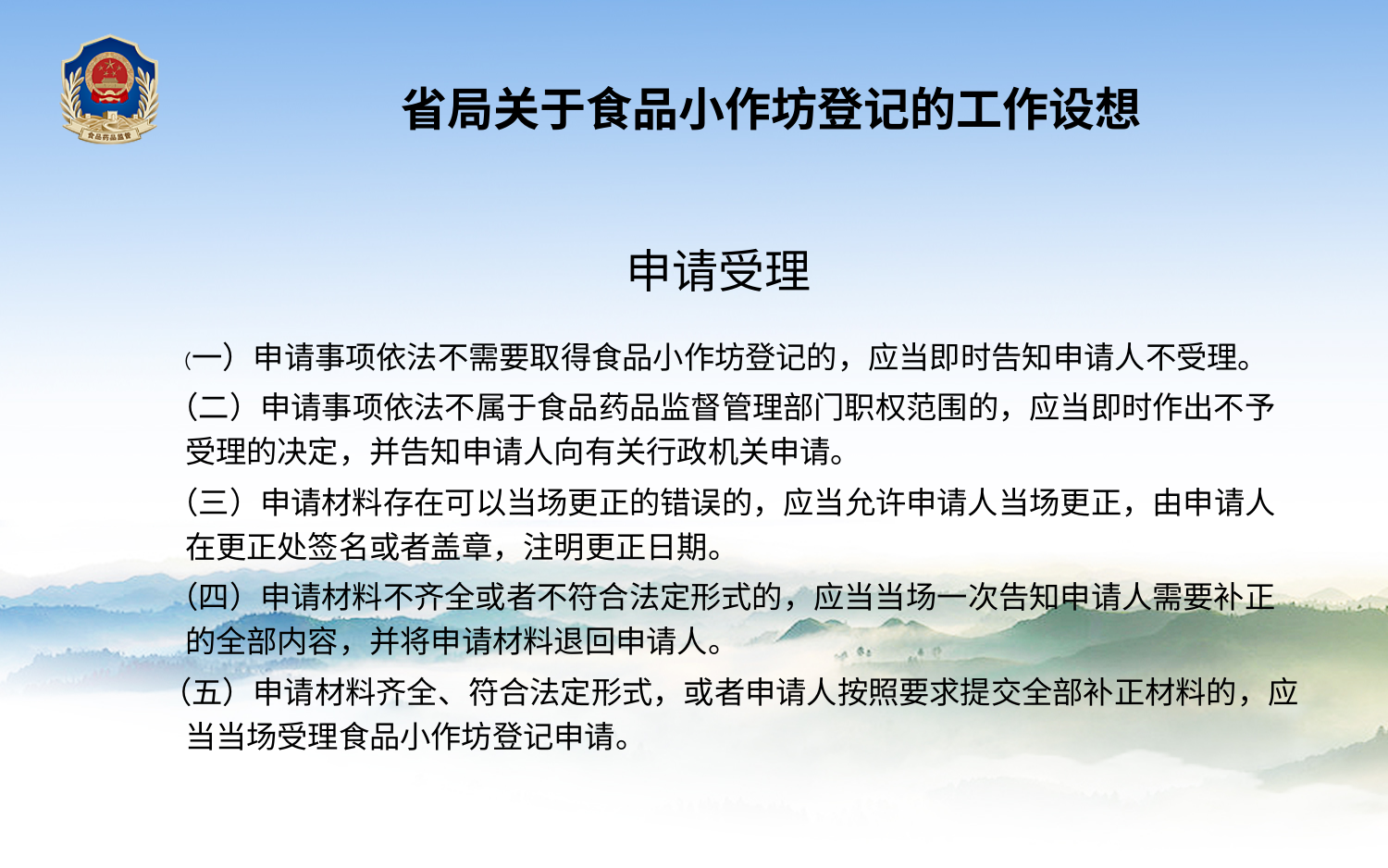

省局关于食品小作坊登记的工作设想

申请受理

        （一）申请事项依法不需要取得食品小作坊登记的，应当即时告知申请人不受理。
    （二）申请事项依法不属于食品药品监督管理部门职权范围的，应当即时作出不予受理的决定，并告知申请人向有关行政机关申请。
    （三）申请材料存在可以当场更正的错误的，应当允许申请人当场更正，由申请人在更正处签名或者盖章，注明更正日期。
    （四）申请材料不齐全或者不符合法定形式的，应当当场一次告知申请人需要补正的全部内容，并将申请材料退回申请人。
   （五）申请材料齐全、符合法定形式，或者申请人按照要求提交全部补正材料的，应当当场受理食品小作坊登记申请。